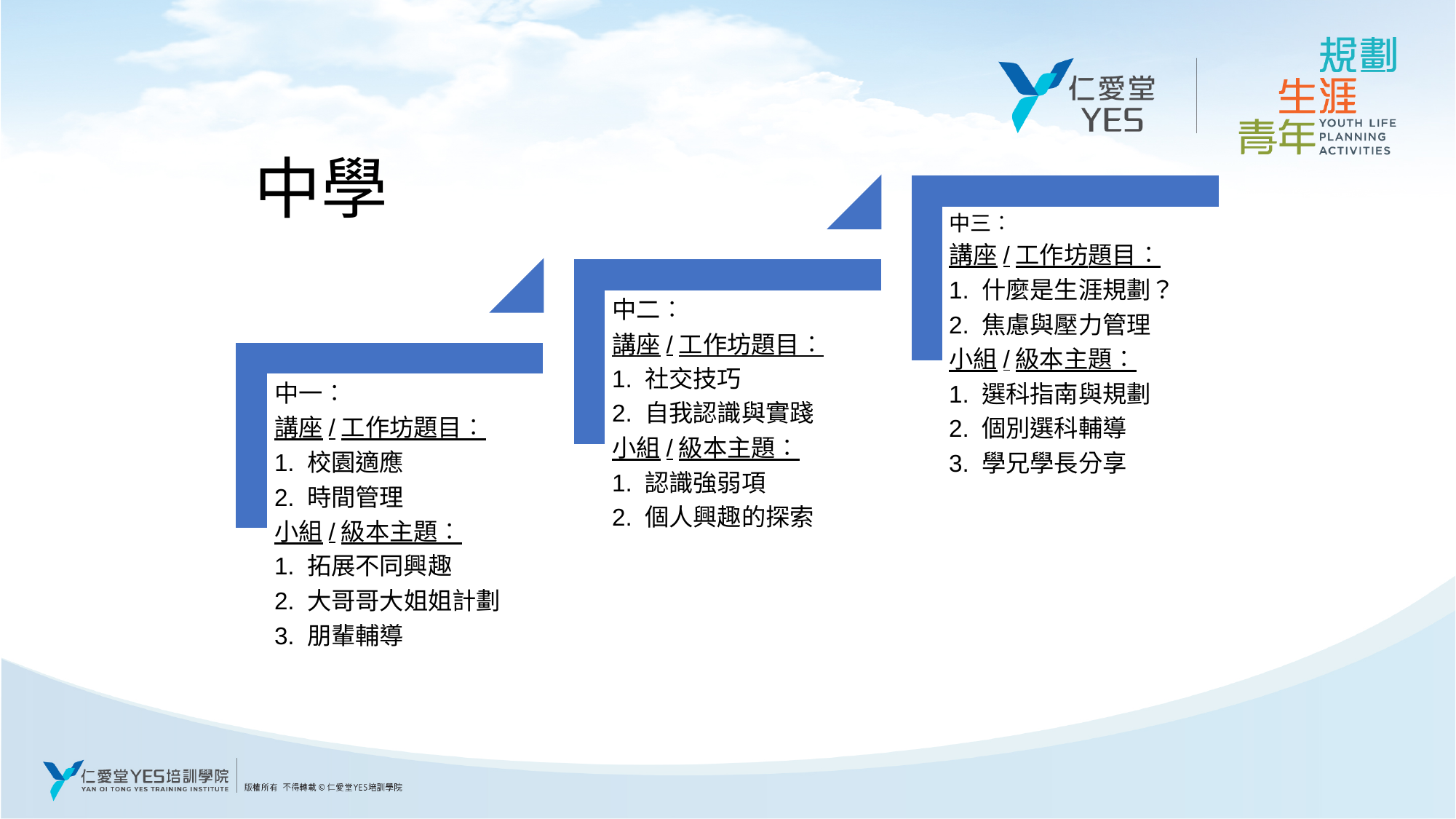

# 中學
中一︰
講座/工作坊題目︰
1. 校園適應
2. 時間管理
小組/級本主題︰
1. 拓展不同興趣
2. 大哥哥大姐姐計劃
3. 朋輩輔導
中二︰
講座/工作坊題目︰
1. 社交技巧
2. 自我認識與實踐
小組/級本主題︰
1. 認識強弱項
2. 個人興趣的探索
中三︰
講座/工作坊題目︰
1. 什麼是生涯規劃？
2. 焦慮與壓力管理
小組/級本主題︰
1. 選科指南與規劃
2. 個別選科輔導
3. 學兄學長分享